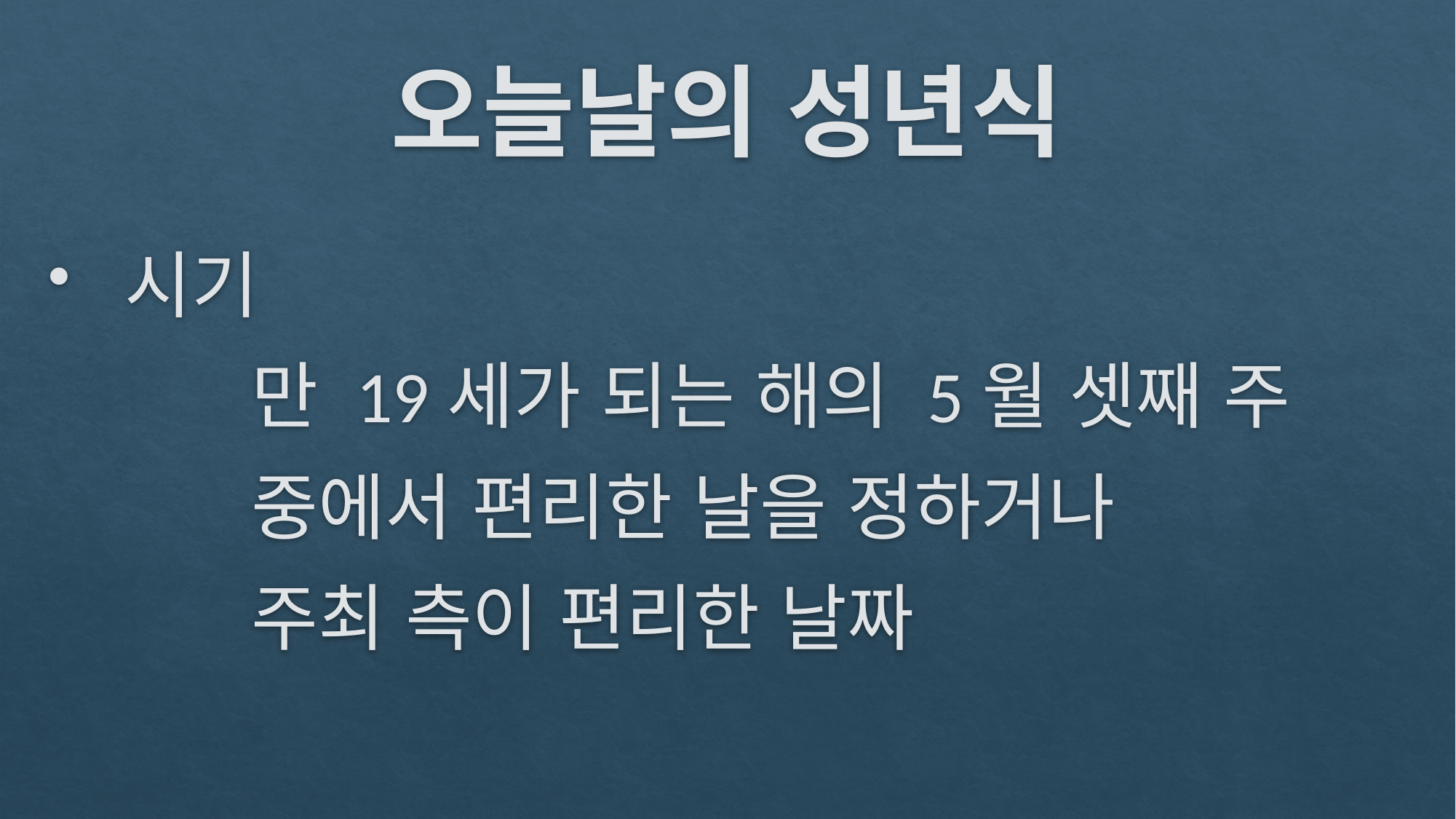

# 오늘날의 성년식
 시기
         만 19세가 되는 해의 5월 셋째 주
         중에서 편리한 날을 정하거나
         주최 측이 편리한 날짜